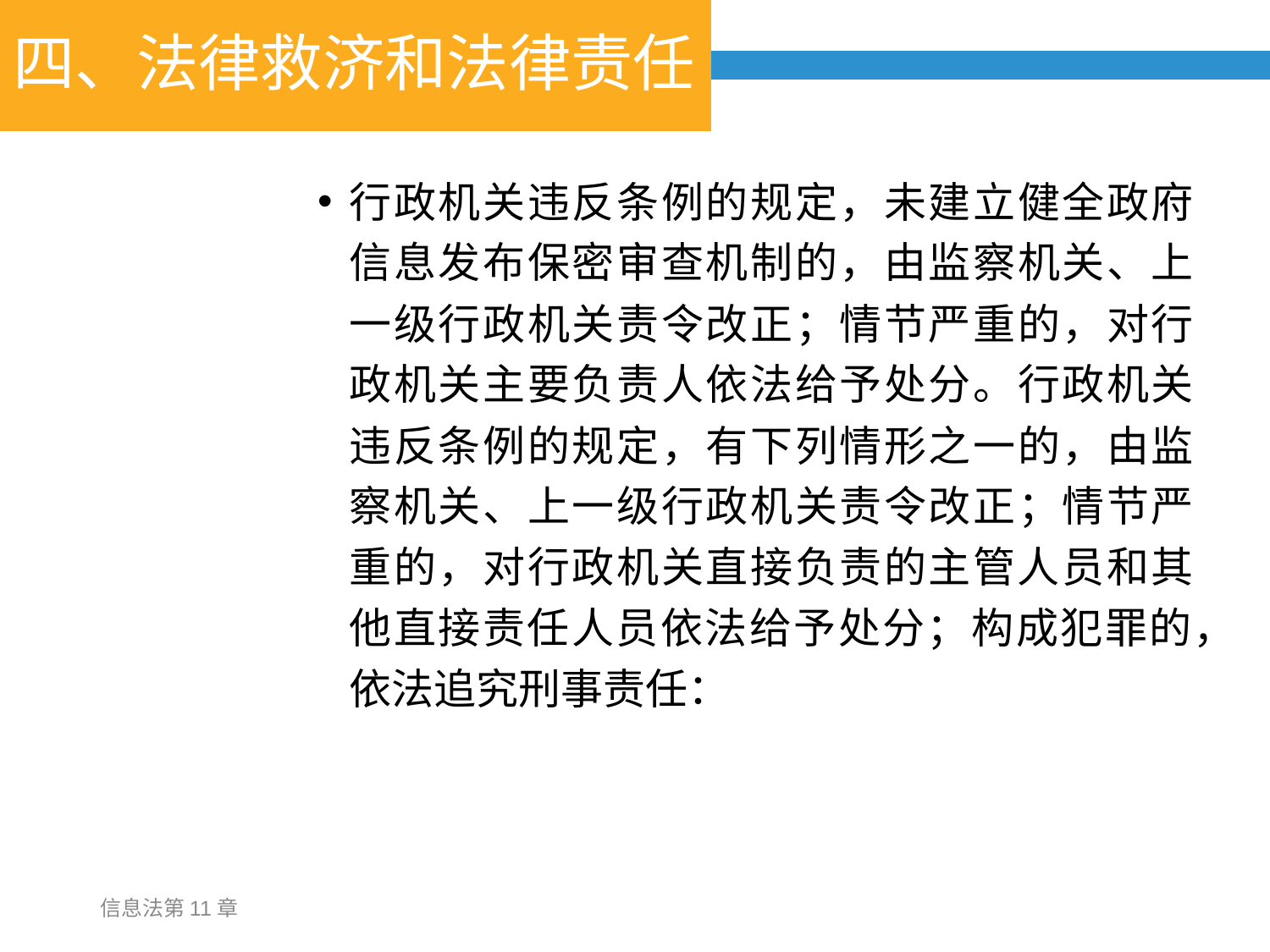

# 四、法律救济和法律责任
行政机关违反条例的规定，未建立健全政府信息发布保密审查机制的，由监察机关、上一级行政机关责令改正；情节严重的，对行政机关主要负责人依法给予处分。行政机关违反条例的规定，有下列情形之一的，由监察机关、上一级行政机关责令改正；情节严重的，对行政机关直接负责的主管人员和其他直接责任人员依法给予处分；构成犯罪的，依法追究刑事责任：

信息法第11章